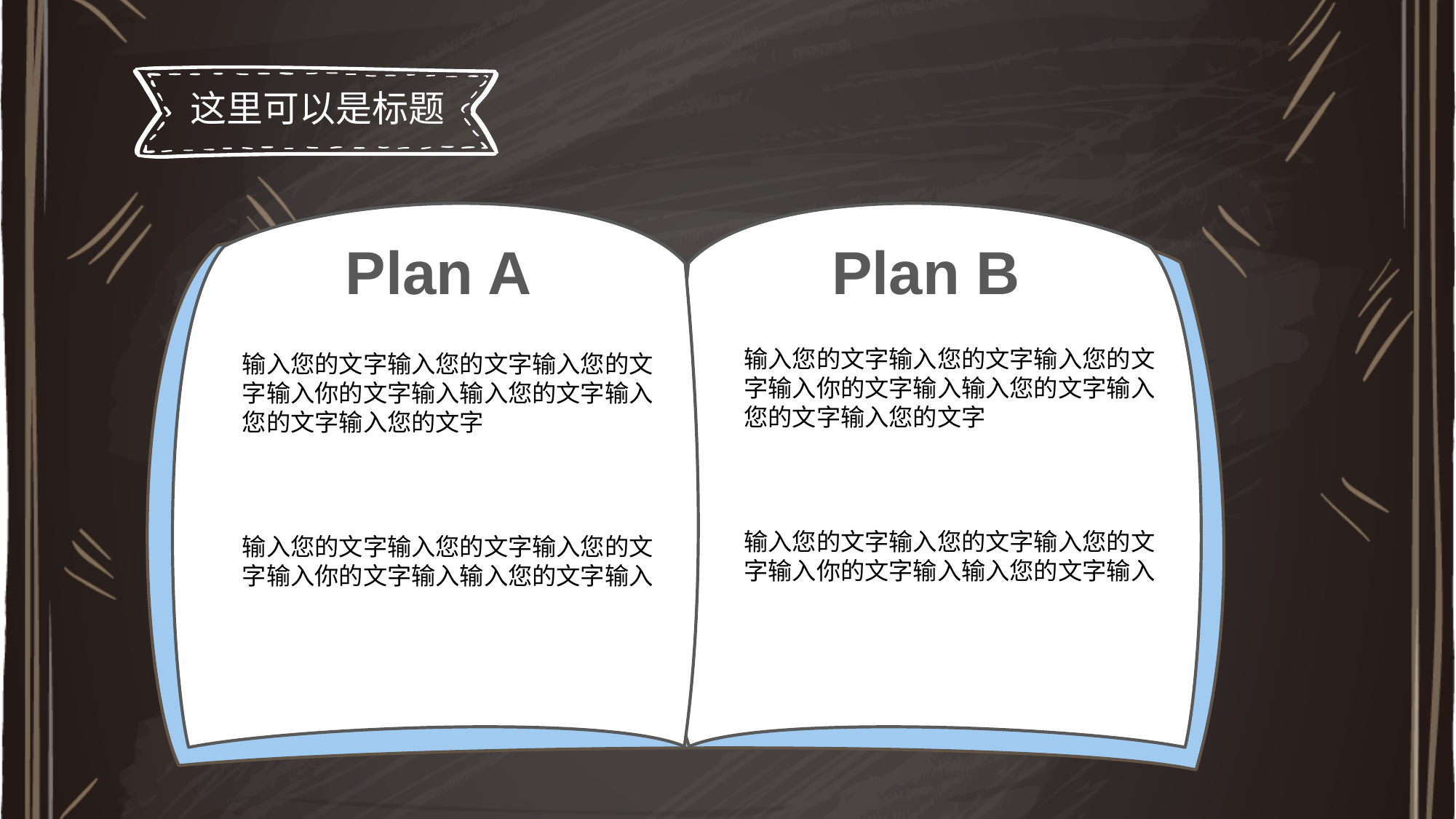

这里可以是标题

Plan A
Plan B
输入您的文字输入您的文字输入您的文字输入你的文字输入输入您的文字输入您的文字输入您的文字
输入您的文字输入您的文字输入您的文字输入你的文字输入输入您的文字输入您的文字输入您的文字
输入您的文字输入您的文字输入您的文字输入你的文字输入输入您的文字输入
输入您的文字输入您的文字输入您的文字输入你的文字输入输入您的文字输入